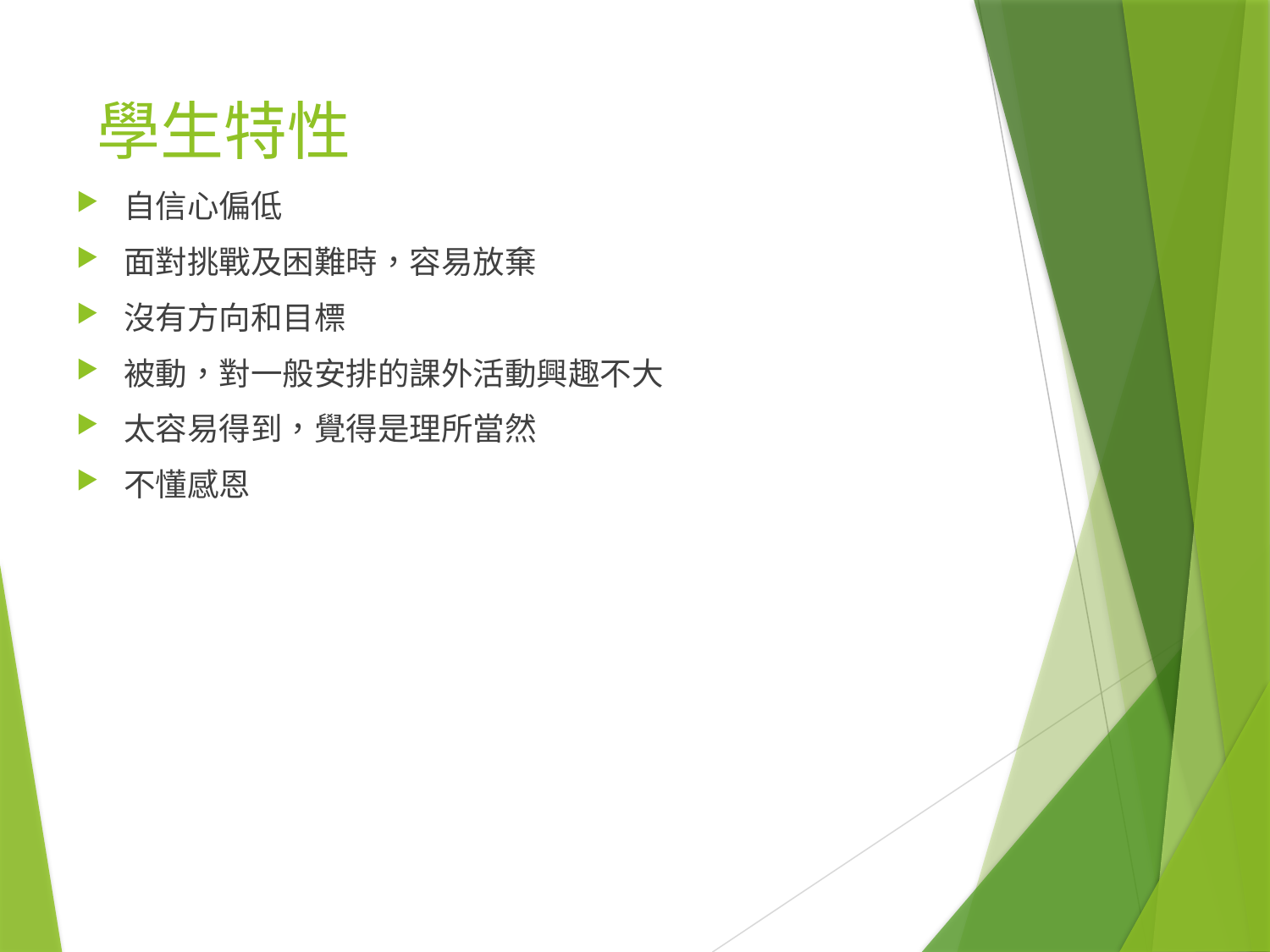

# 學生特性
自信心偏低
面對挑戰及困難時，容易放棄
沒有方向和目標
被動，對一般安排的課外活動興趣不大
太容易得到，覺得是理所當然
不懂感恩